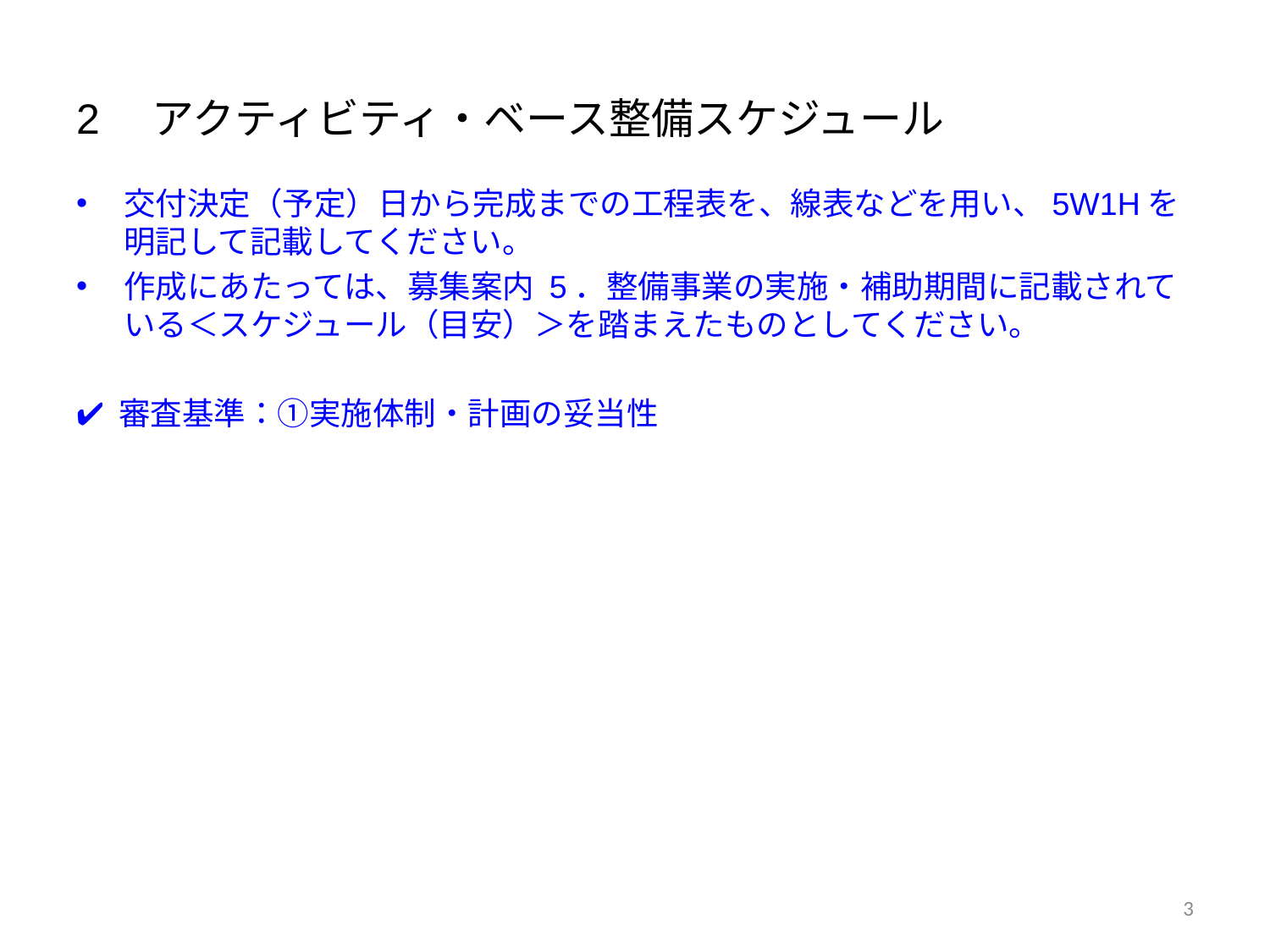

# 2　アクティビティ・ベース整備スケジュール
交付決定（予定）日から完成までの工程表を、線表などを用い、5W1Hを明記して記載してください。
作成にあたっては、募集案内 5．整備事業の実施・補助期間に記載されている＜スケジュール（目安）＞を踏まえたものとしてください。

✔ 審査基準：①実施体制・計画の妥当性

3